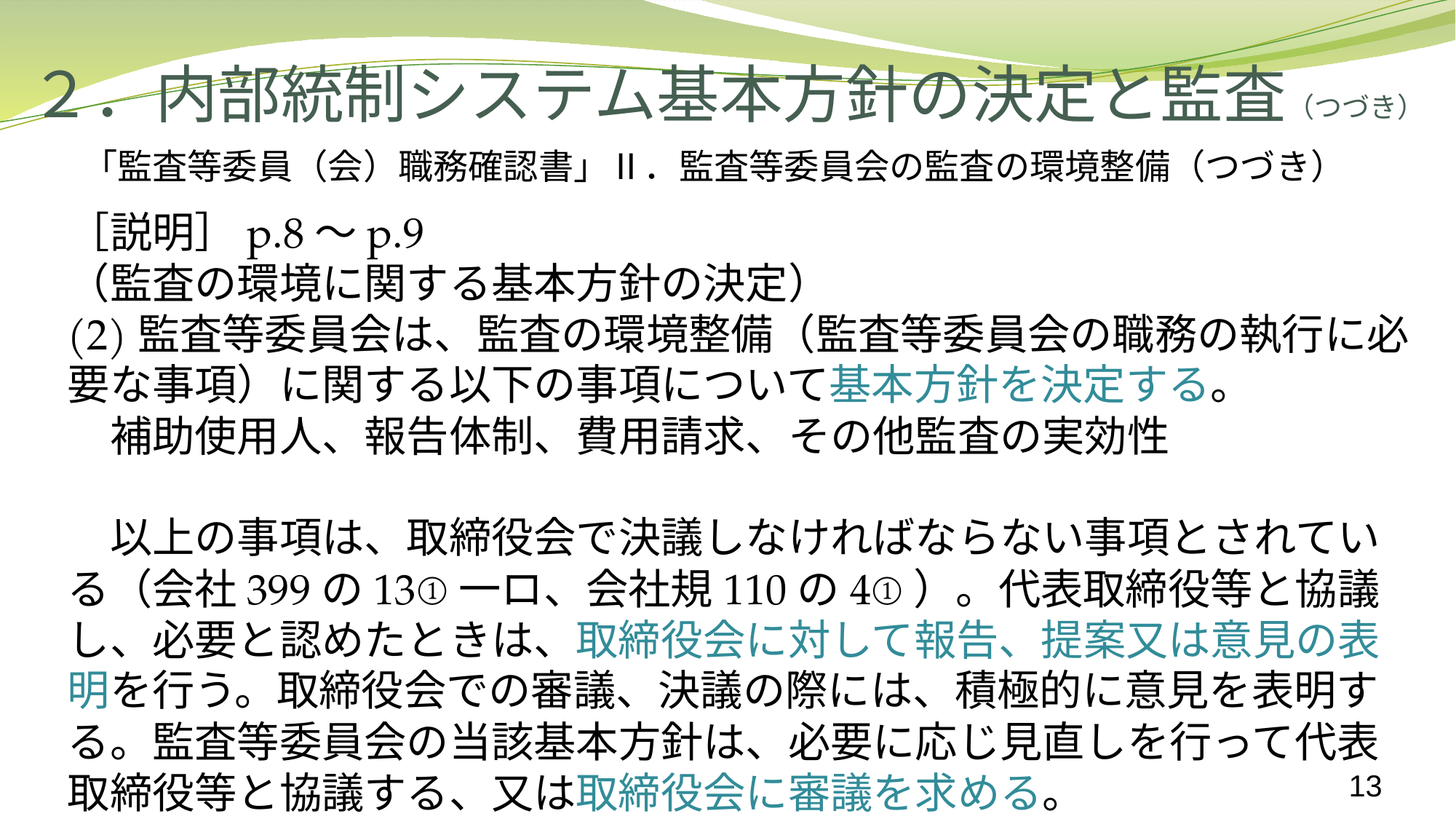

# ２．内部統制システム基本方針の決定と監査（つづき）
 「監査等委員（会）職務確認書」Ⅱ．監査等委員会の監査の環境整備（つづき）
［説明］p.8～p.9
（監査の環境に関する基本方針の決定）
(2)監査等委員会は、監査の環境整備（監査等委員会の職務の執行に必要な事項）に関する以下の事項について基本方針を決定する。
　補助使用人、報告体制、費用請求、その他監査の実効性

　以上の事項は、取締役会で決議しなければならない事項とされている（会社399の13①一ロ、会社規110の4①）。代表取締役等と協議し、必要と認めたときは、取締役会に対して報告、提案又は意見の表明を行う。取締役会での審議、決議の際には、積極的に意見を表明する。監査等委員会の当該基本方針は、必要に応じ見直しを行って代表取締役等と協議する、又は取締役会に審議を求める。

13